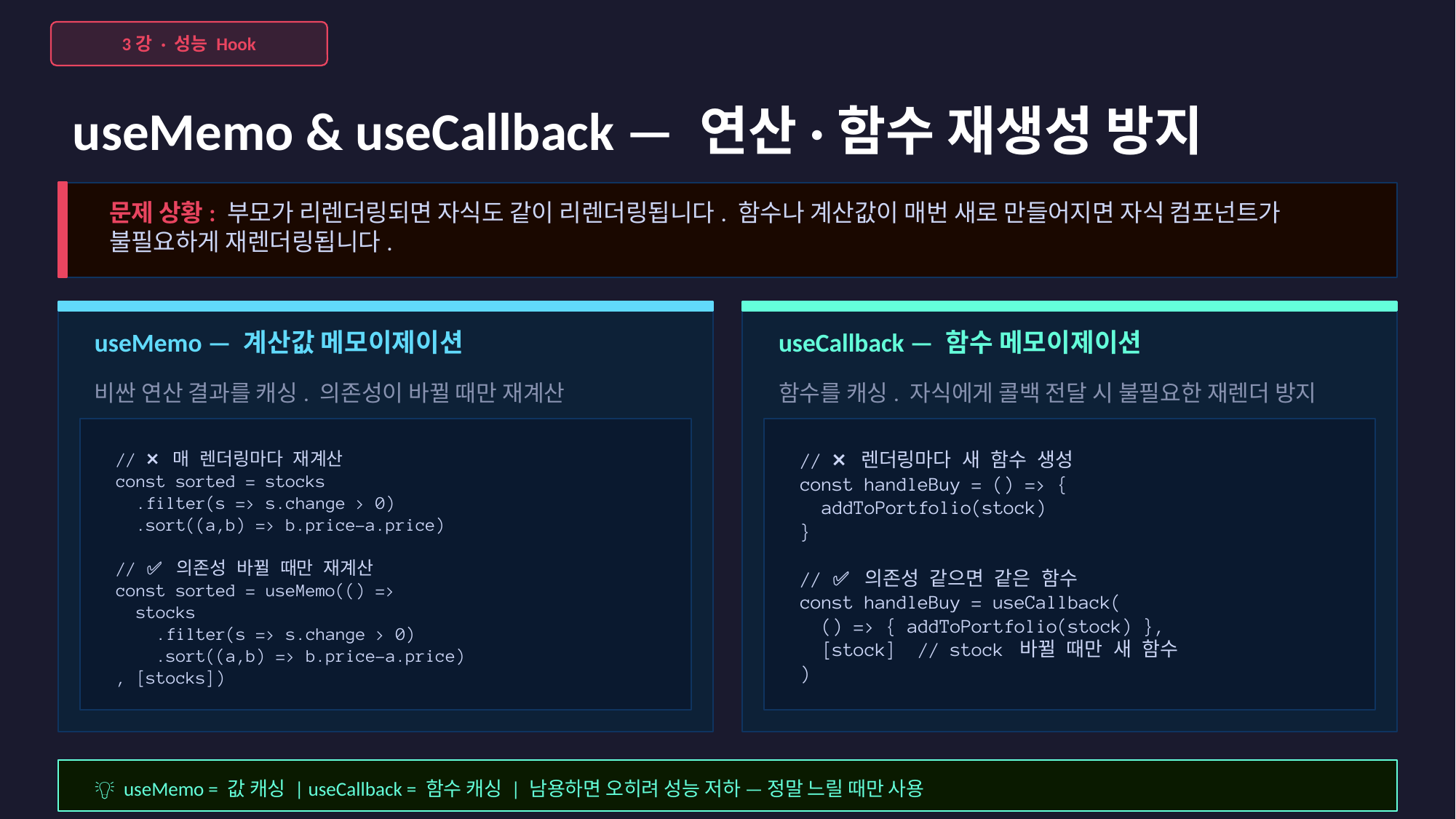

3강 · 성능 Hook
useMemo & useCallback — 연산·함수 재생성 방지

문제 상황: 부모가 리렌더링되면 자식도 같이 리렌더링됩니다. 함수나 계산값이 매번 새로 만들어지면 자식 컴포넌트가 불필요하게 재렌더링됩니다.

useMemo — 계산값 메모이제이션
useCallback — 함수 메모이제이션
비싼 연산 결과를 캐싱. 의존성이 바뀔 때만 재계산
함수를 캐싱. 자식에게 콜백 전달 시 불필요한 재렌더 방지

// ❌ 매 렌더링마다 재계산
const sorted = stocks
  .filter(s => s.change > 0)
  .sort((a,b) => b.price-a.price)

// ✅ 의존성 바뀔 때만 재계산
const sorted = useMemo(() =>
  stocks
    .filter(s => s.change > 0)
    .sort((a,b) => b.price-a.price)
, [stocks])
// ❌ 렌더링마다 새 함수 생성
const handleBuy = () => {
  addToPortfolio(stock)
}

// ✅ 의존성 같으면 같은 함수
const handleBuy = useCallback(
  () => { addToPortfolio(stock) },
  [stock]  // stock 바뀔 때만 새 함수
)

💡  useMemo = 값 캐싱 | useCallback = 함수 캐싱 | 남용하면 오히려 성능 저하 — 정말 느릴 때만 사용